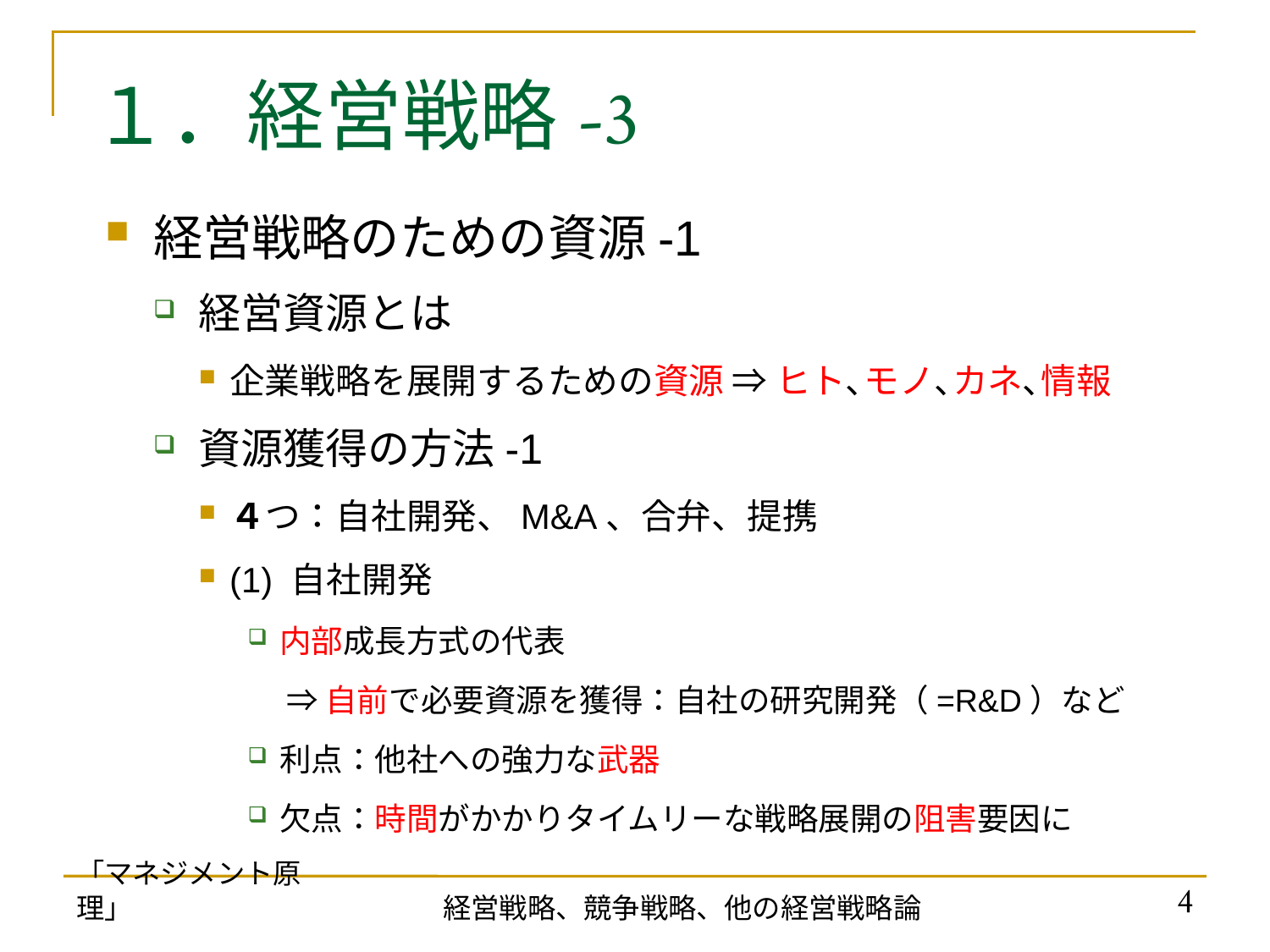

# １．経営戦略-3
経営戦略のための資源-1
経営資源とは
企業戦略を展開するための資源 ⇒ ヒト､モノ､カネ､情報
資源獲得の方法-1
４つ：自社開発、M&A、合弁、提携
(1) 自社開発
内部成長方式の代表
　 ⇒ 自前で必要資源を獲得：自社の研究開発（=R&D）など
利点：他社への強力な武器
欠点：時間がかかりタイムリーな戦略展開の阻害要因に
「マネジメント原理」
4
経営戦略、競争戦略、他の経営戦略論